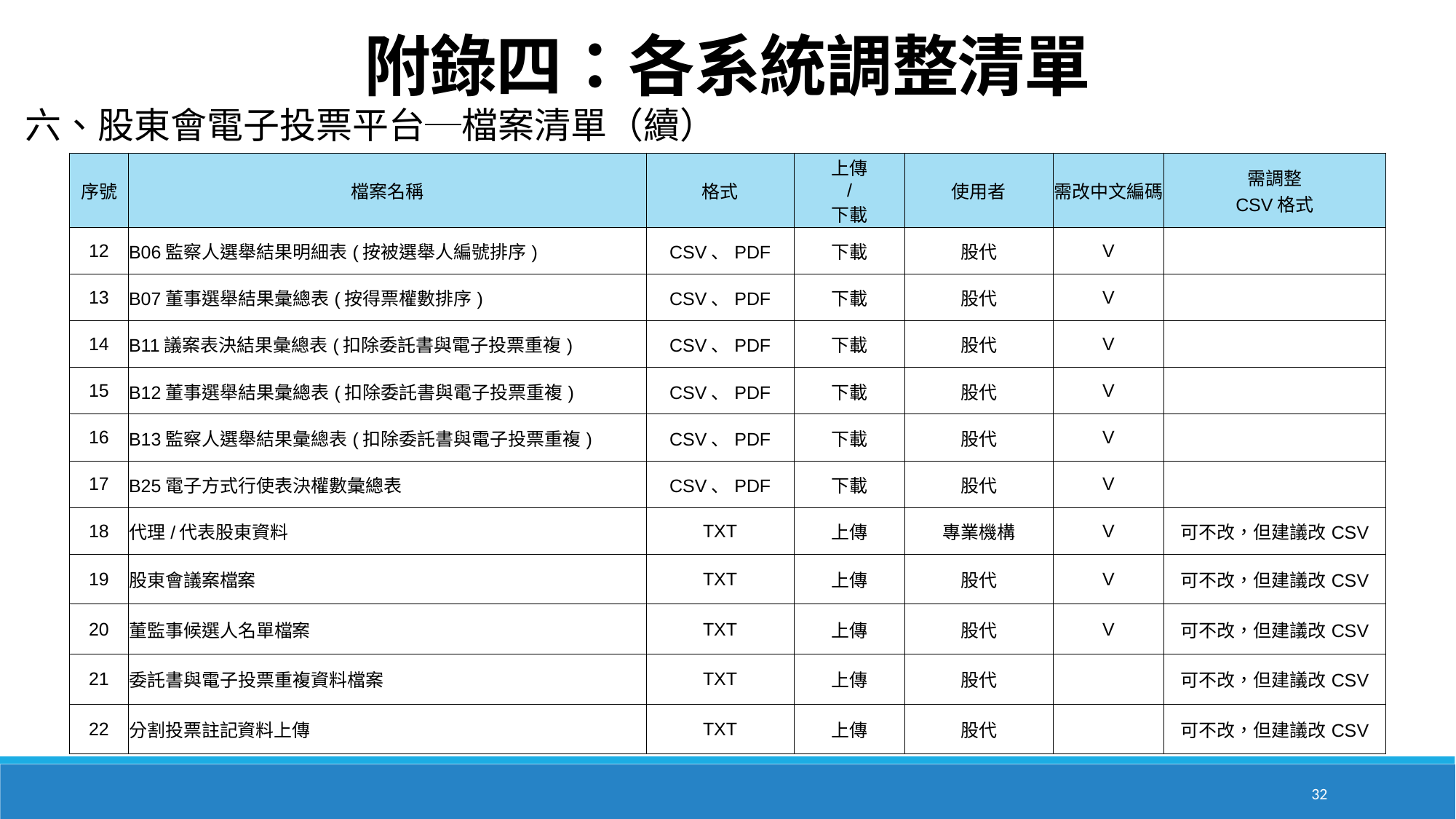

附錄四：各系統調整清單
六、股東會電子投票平台─檔案清單（續）
| 序號 | 檔案名稱 | 格式 | 上傳 / 下載 | 使用者 | 需改中文編碼 | 需調整 CSV格式 |
| --- | --- | --- | --- | --- | --- | --- |
| 12 | B06監察人選舉結果明細表(按被選舉人編號排序) | CSV、PDF | 下載 | 股代 | V |  |
| 13 | B07董事選舉結果彙總表(按得票權數排序) | CSV、PDF | 下載 | 股代 | V |  |
| 14 | B11議案表決結果彙總表(扣除委託書與電子投票重複) | CSV、PDF | 下載 | 股代 | V |  |
| 15 | B12董事選舉結果彙總表(扣除委託書與電子投票重複) | CSV、PDF | 下載 | 股代 | V |  |
| 16 | B13監察人選舉結果彙總表(扣除委託書與電子投票重複) | CSV、PDF | 下載 | 股代 | V |  |
| 17 | B25電子方式行使表決權數彙總表 | CSV、PDF | 下載 | 股代 | V |  |
| 18 | 代理/代表股東資料 | TXT | 上傳 | 專業機構 | V | 可不改，但建議改CSV |
| 19 | 股東會議案檔案 | TXT | 上傳 | 股代 | V | 可不改，但建議改CSV |
| 20 | 董監事候選人名單檔案 | TXT | 上傳 | 股代 | V | 可不改，但建議改CSV |
| 21 | 委託書與電子投票重複資料檔案 | TXT | 上傳 | 股代 |  | 可不改，但建議改CSV |
| 22 | 分割投票註記資料上傳 | TXT | 上傳 | 股代 |  | 可不改，但建議改CSV |
32